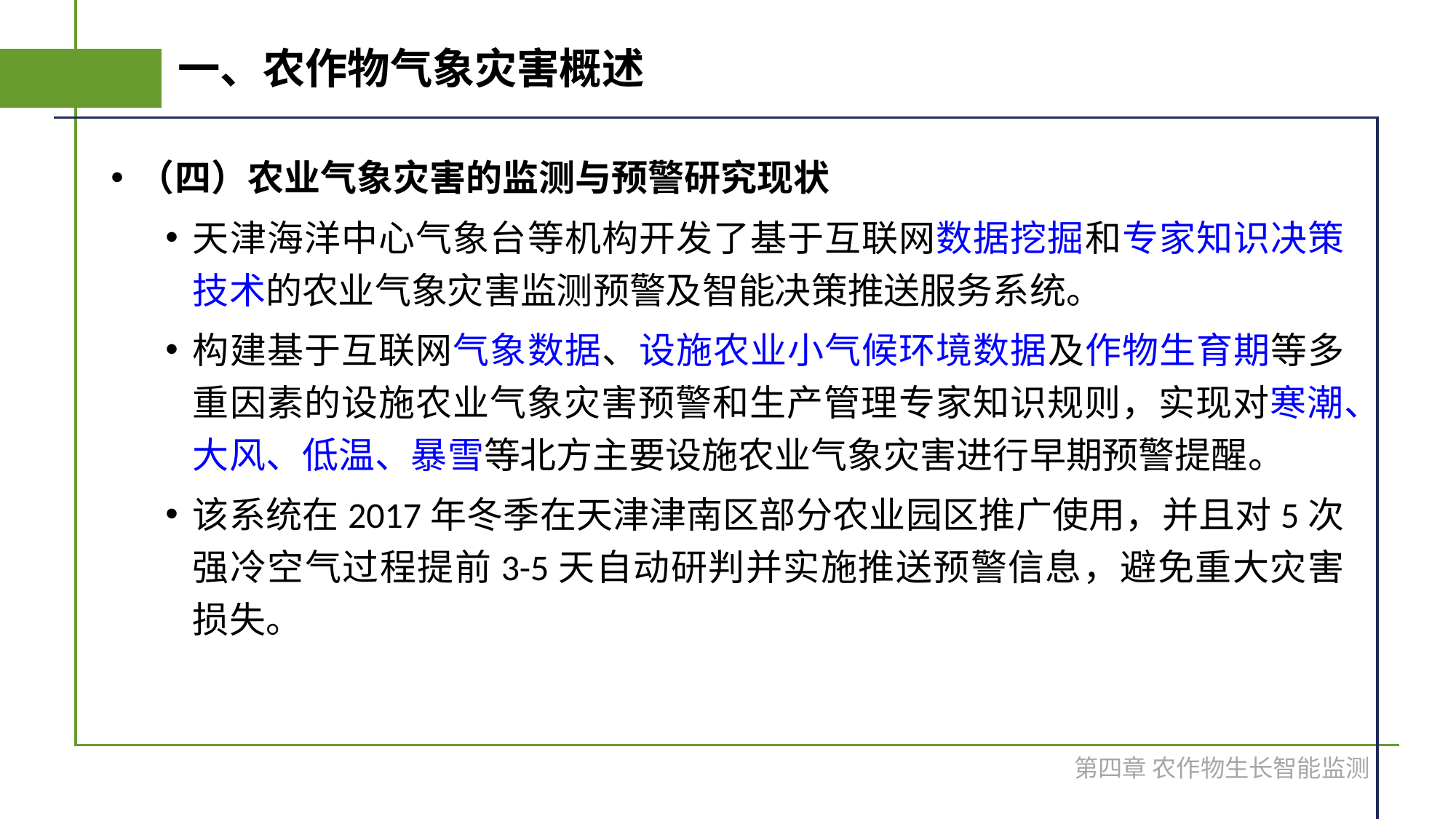

# 一、农作物气象灾害概述
（四）农业气象灾害的监测与预警研究现状
天津海洋中心气象台等机构开发了基于互联网数据挖掘和专家知识决策技术的农业气象灾害监测预警及智能决策推送服务系统。
构建基于互联网气象数据、设施农业小气候环境数据及作物生育期等多重因素的设施农业气象灾害预警和生产管理专家知识规则，实现对寒潮、大风、低温、暴雪等北方主要设施农业气象灾害进行早期预警提醒。
该系统在2017年冬季在天津津南区部分农业园区推广使用，并且对5次强冷空气过程提前3-5天自动研判并实施推送预警信息，避免重大灾害损失。
第四章 农作物生长智能监测